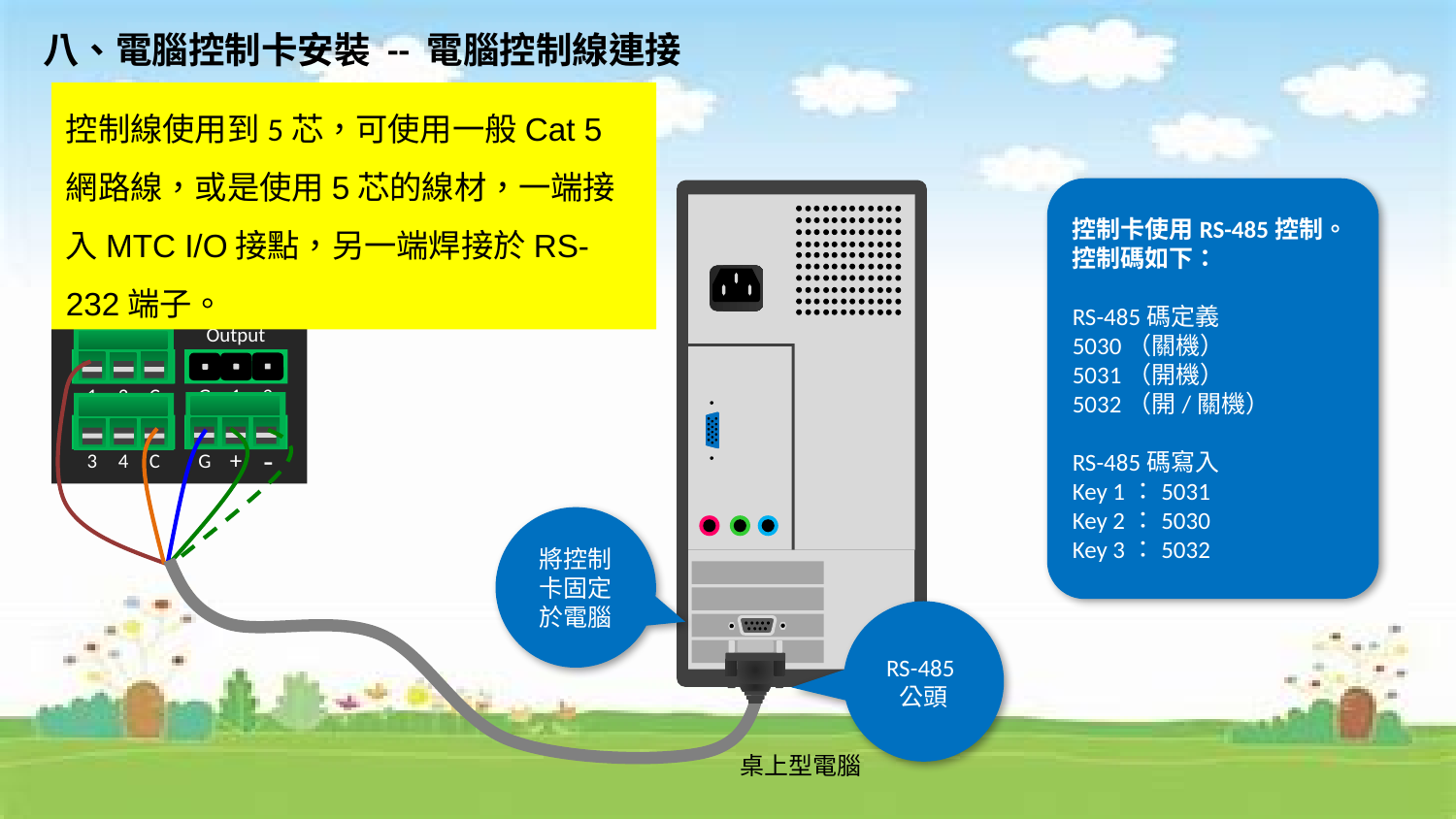

八、電腦控制卡安裝 -- 電腦控制線連接
控制線使用到5芯，可使用一般Cat 5網路線，或是使用5芯的線材，一端接入MTC I/O接點，另一端焊接於RS-232端子。
控制卡使用RS-485控制。
控制碼如下：

RS-485碼定義
5030（關機）
5031（開機）
5032（開/關機）

RS-485碼寫入
Key 1：5031
Key 2：5030
Key 3：5032

控制器 I/O
RS-232
Input

Output

1
2
1
2
C
G

-
+
3
4
C
G

將控制卡固定於電腦

RS-485公頭

桌上型電腦